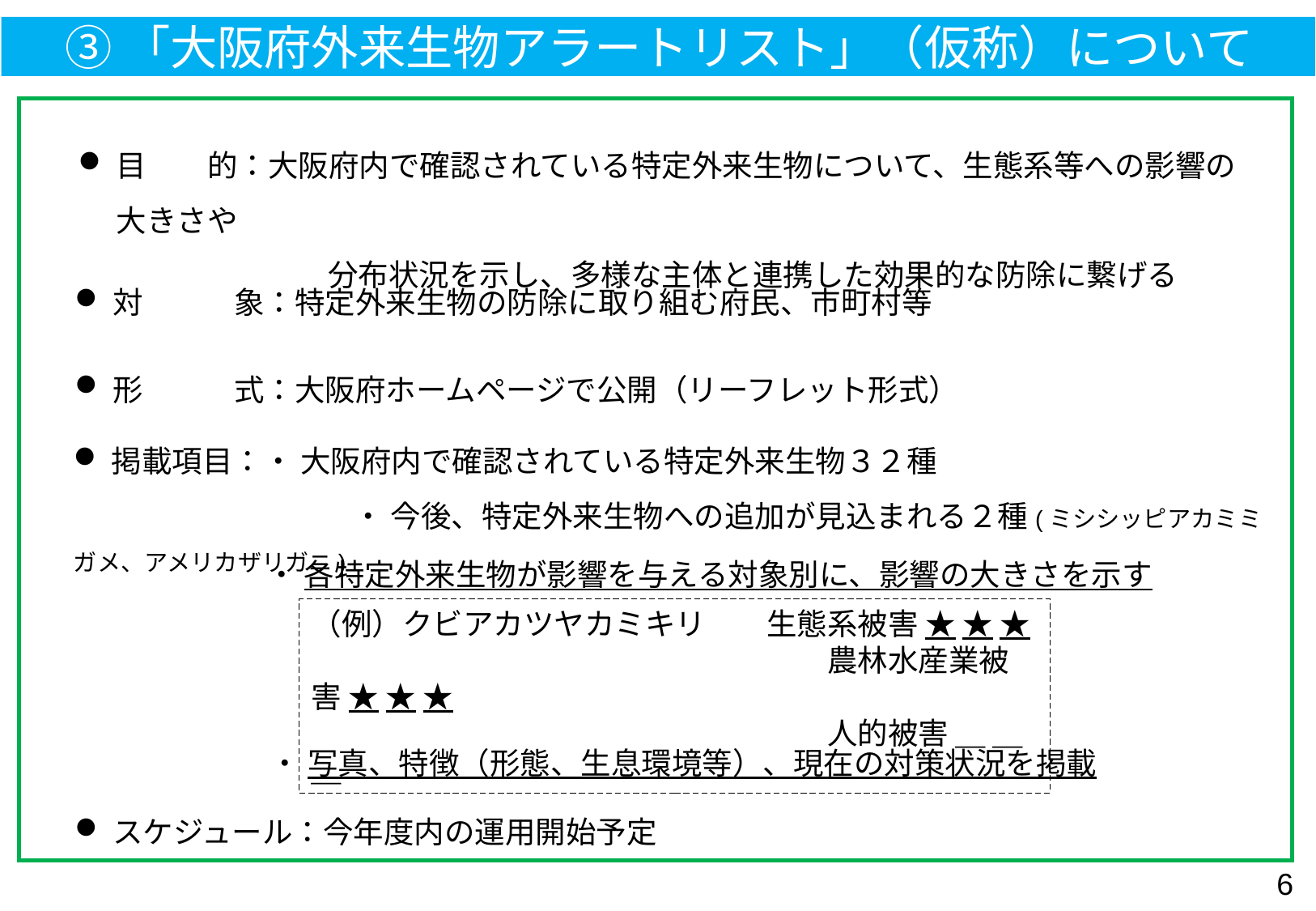

③「大阪府外来生物アラートリスト」（仮称）について

目　　的：大阪府内で確認されている特定外来生物について、生態系等への影響の大きさや
　　　　　　　　 分布状況を示し、多様な主体と連携した効果的な防除に繋げる
対　　　象：特定外来生物の防除に取り組む府民、市町村等
形　　　式：大阪府ホームページで公開（リーフレット形式）
掲載項目：・ 大阪府内で確認されている特定外来生物３２種
　　　　　　　　　 ・ 今後、特定外来生物への追加が見込まれる２種(ミシシッピアカミミガメ、アメリカザリガニ)
・ 各特定外来生物が影響を与える対象別に、影響の大きさを示す
（例）クビアカツヤカミキリ　　生態系被害 ★ ★ ★
　　　　　　　　　　　　　　　　　農林水産業被害 ★ ★ ★
　　　　　　　　　　　　　　　　　人的被害 ＿ ＿ ＿
・ 写真、特徴（形態、生息環境等）、現在の対策状況を掲載
スケジュール：今年度内の運用開始予定
6